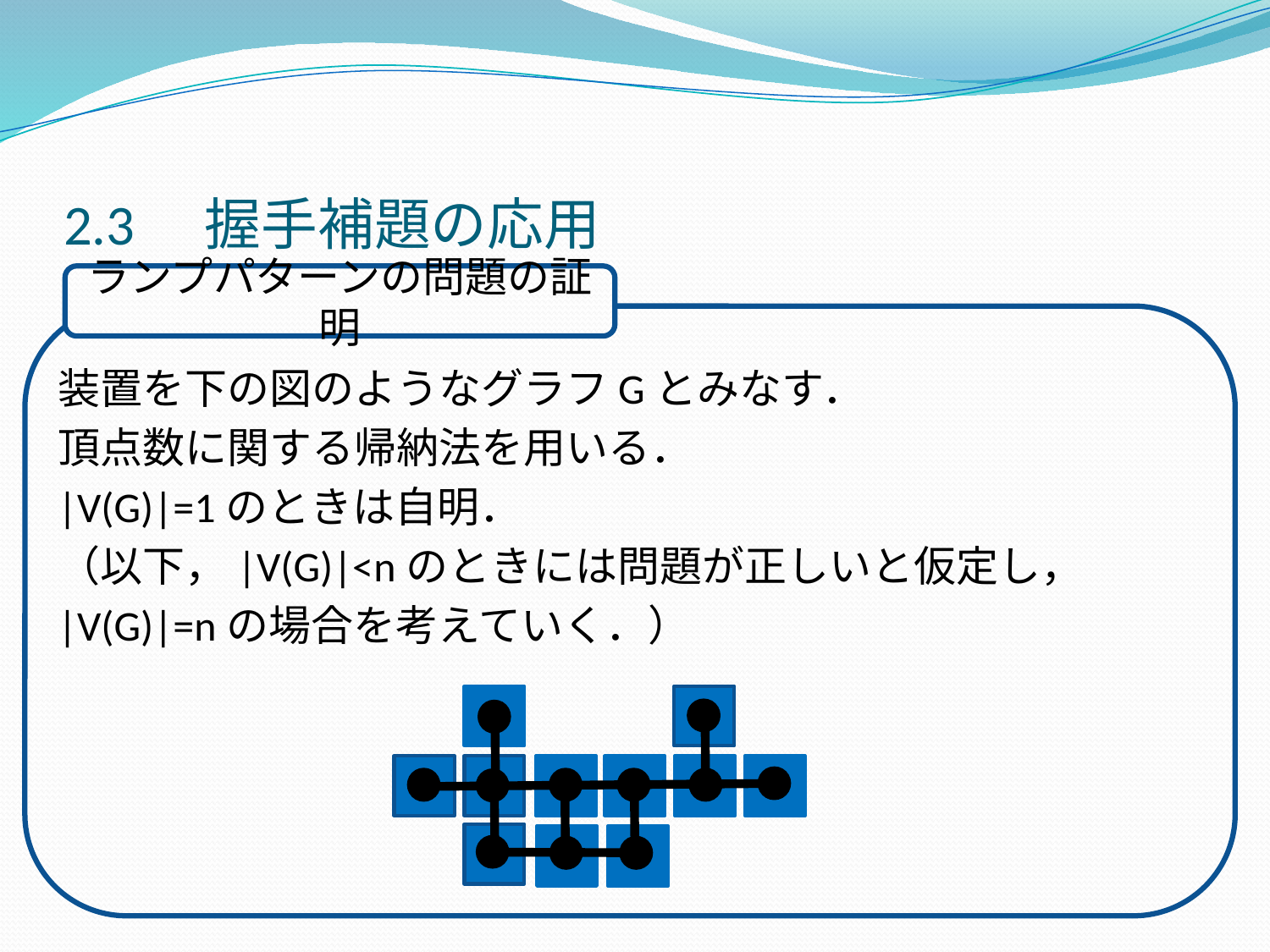

# 2.3　握手補題の応用
ランプパターンの問題の証明

装置を下の図のようなグラフGとみなす．
頂点数に関する帰納法を用いる．
|V(G)|=1のときは自明．
（以下，|V(G)|<nのときには問題が正しいと仮定し，
|V(G)|=nの場合を考えていく．）